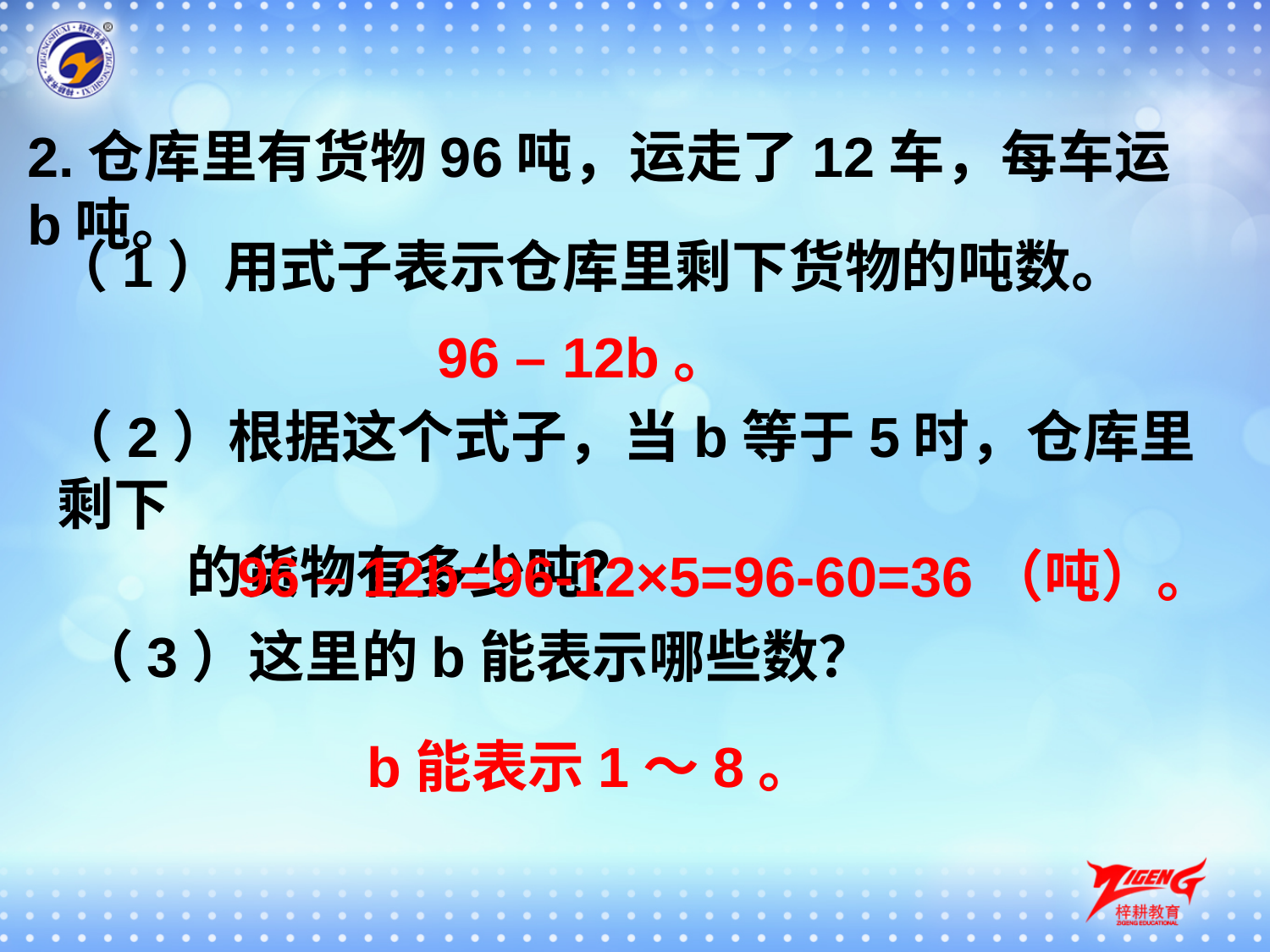

2.仓库里有货物96吨，运走了12车，每车运b吨。
（1）用式子表示仓库里剩下货物的吨数。
96 – 12b。
（2）根据这个式子，当b等于5时，仓库里剩下
         的货物有多少吨？
96 – 12b=96-12×5=96-60=36（吨）。
（3）这里的b能表示哪些数？
b能表示1～8。